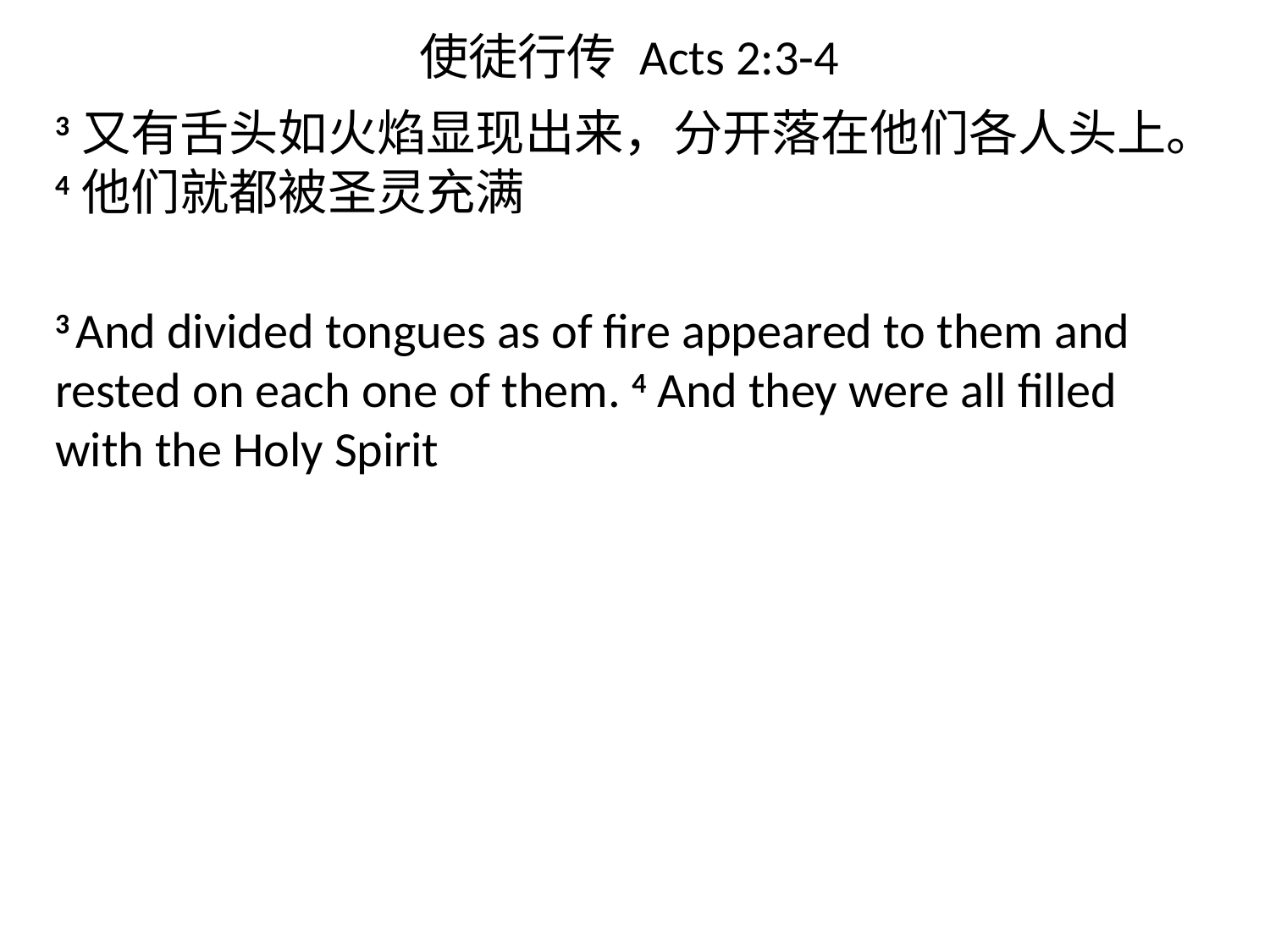

# 使徒行传 Acts 2:3-4
3又有舌头如火焰显现出来，分开落在他们各人头上。4他们就都被圣灵充满

3 And divided tongues as of fire appeared to them and rested on each one of them. 4 And they were all filled with the Holy Spirit